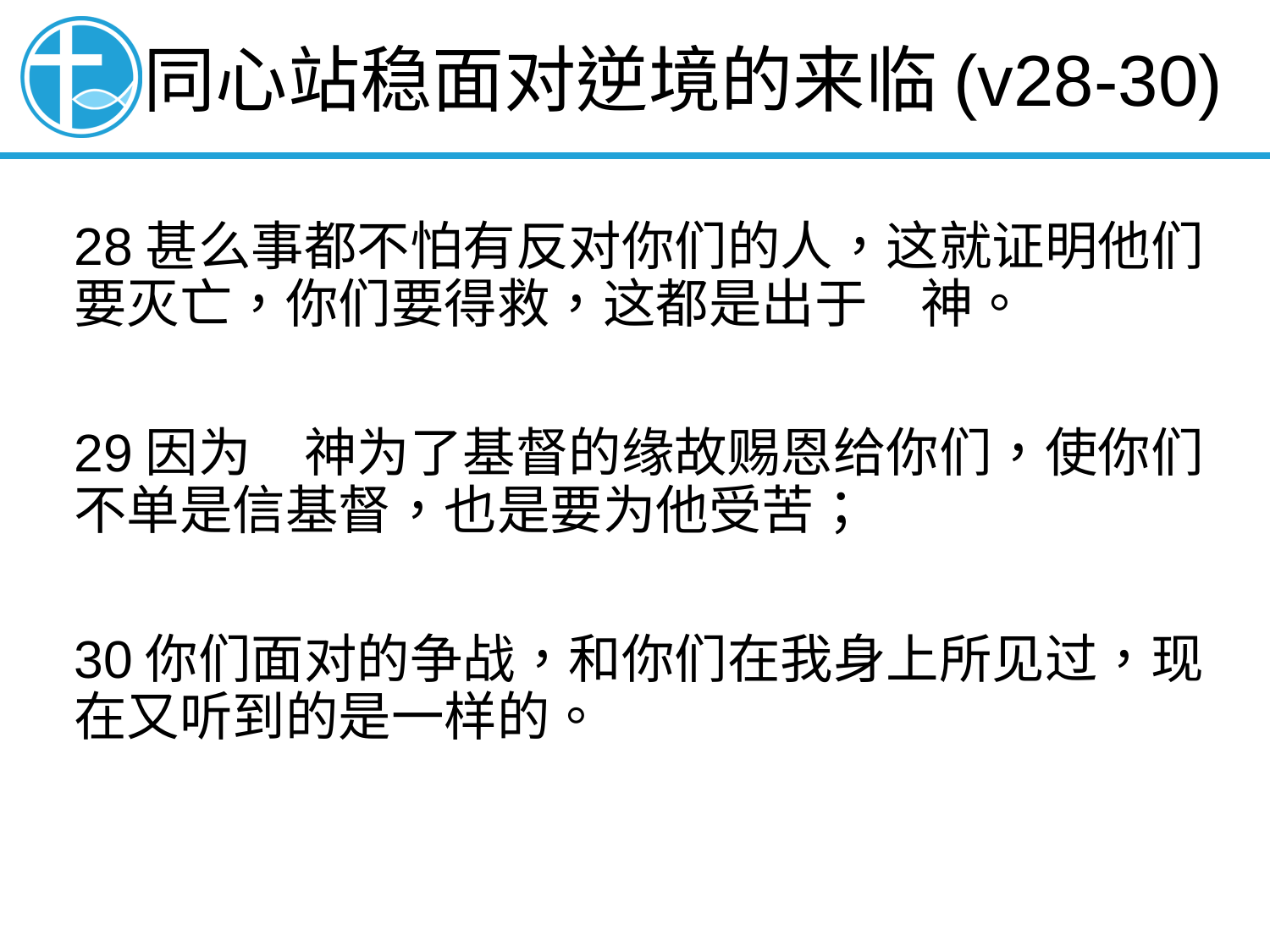

# 同心站稳面对逆境的来临(v28-30)
28甚么事都不怕有反对你们的人，这就证明他们要灭亡，你们要得救，这都是出于　神。

29因为　神为了基督的缘故赐恩给你们，使你们不单是信基督，也是要为他受苦；

30你们面对的争战，和你们在我身上所见过，现在又听到的是一样的。